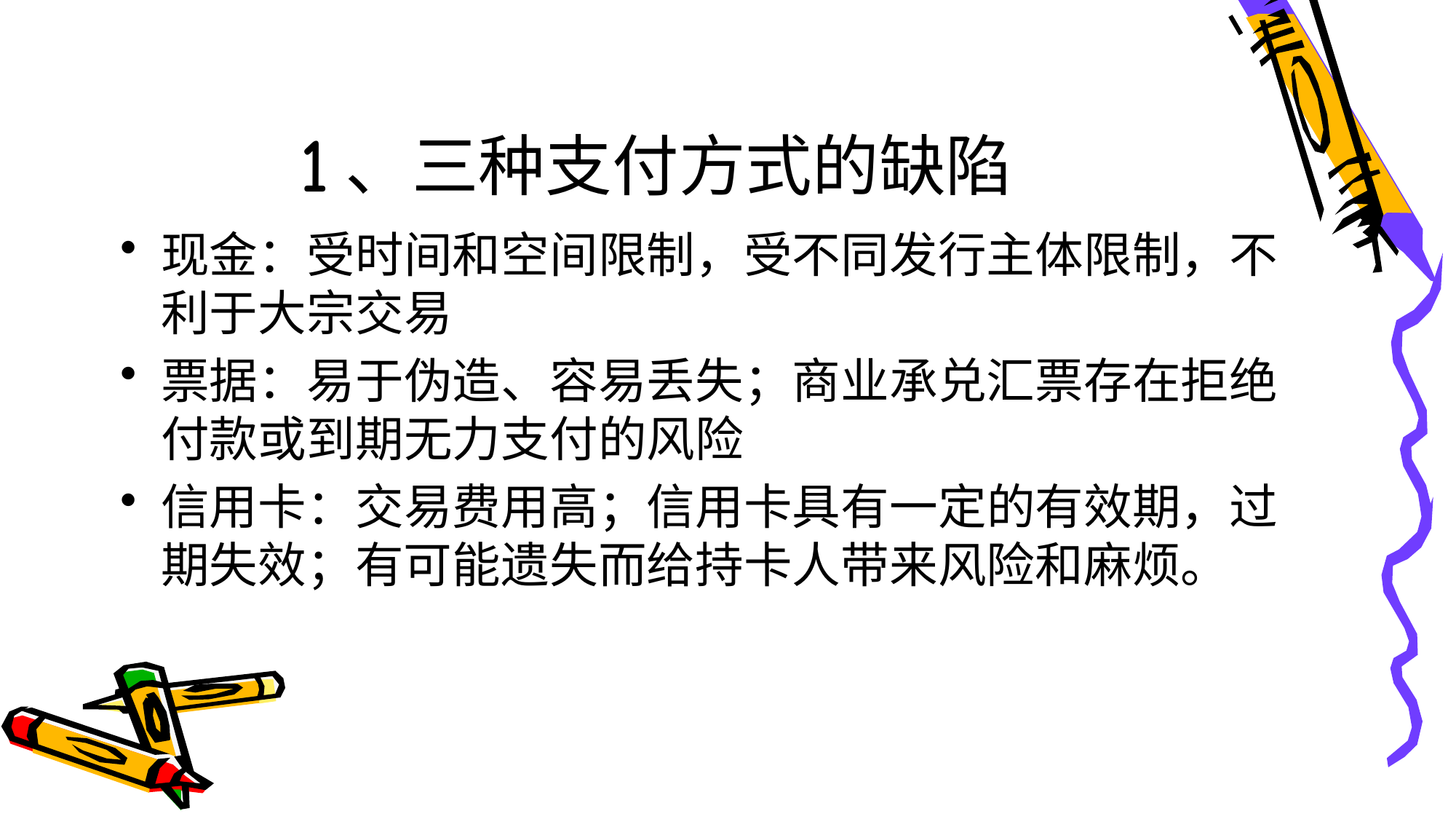

# 1、三种支付方式的缺陷
现金：受时间和空间限制，受不同发行主体限制，不利于大宗交易
票据：易于伪造、容易丢失；商业承兑汇票存在拒绝付款或到期无力支付的风险
信用卡：交易费用高；信用卡具有一定的有效期，过期失效；有可能遗失而给持卡人带来风险和麻烦。